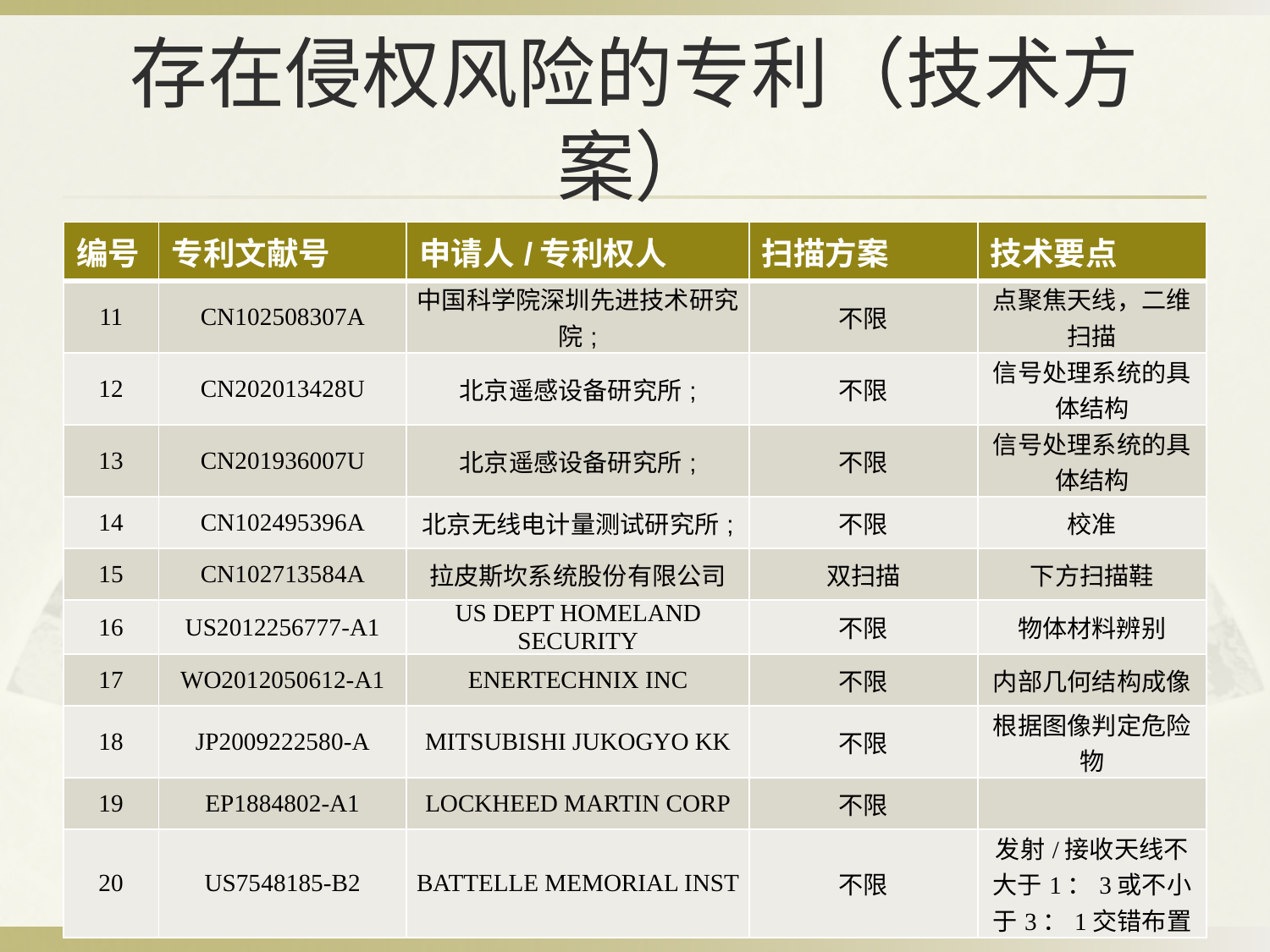

# 存在侵权风险的专利（技术方案）
| 编号 | 专利文献号 | 申请人/专利权人 | 扫描方案 | 技术要点 |
| --- | --- | --- | --- | --- |
| 11 | CN102508307A | 中国科学院深圳先进技术研究院; | 不限 | 点聚焦天线，二维扫描 |
| 12 | CN202013428U | 北京遥感设备研究所; | 不限 | 信号处理系统的具体结构 |
| 13 | CN201936007U | 北京遥感设备研究所; | 不限 | 信号处理系统的具体结构 |
| 14 | CN102495396A | 北京无线电计量测试研究所; | 不限 | 校准 |
| 15 | CN102713584A | 拉皮斯坎系统股份有限公司 | 双扫描 | 下方扫描鞋 |
| 16 | US2012256777-A1 | US DEPT HOMELAND SECURITY | 不限 | 物体材料辨别 |
| 17 | WO2012050612-A1 | ENERTECHNIX INC | 不限 | 内部几何结构成像 |
| 18 | JP2009222580-A | MITSUBISHI JUKOGYO KK | 不限 | 根据图像判定危险物 |
| 19 | EP1884802-A1 | LOCKHEED MARTIN CORP | 不限 |  |
| 20 | US7548185-B2 | BATTELLE MEMORIAL INST | 不限 | 发射/接收天线不大于1：3或不小于3：1交错布置 |